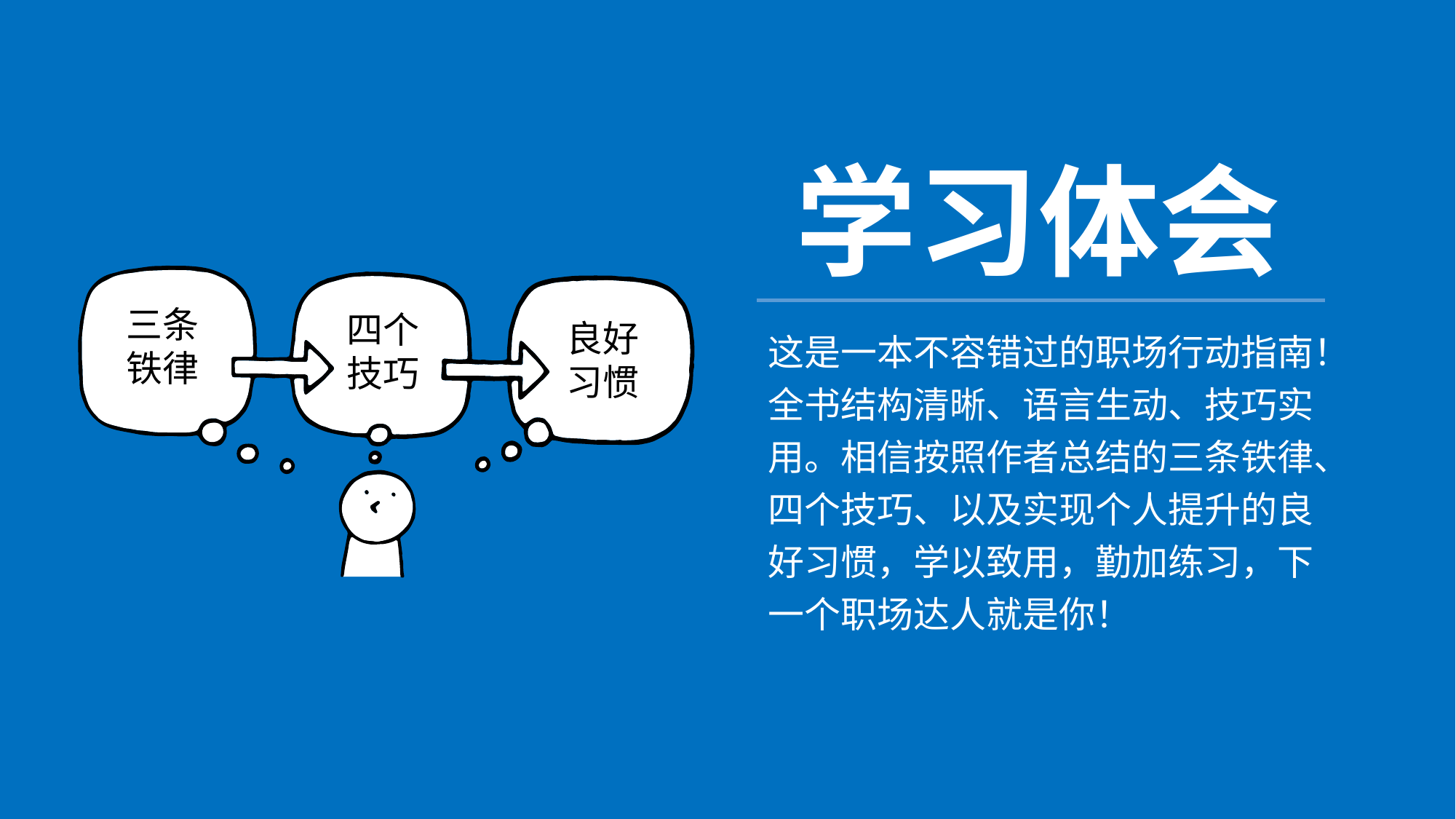

学习体会

三条
铁律
四个
技巧
良好
习惯

这是一本不容错过的职场行动指南！全书结构清晰、语言生动、技巧实用。相信按照作者总结的三条铁律、四个技巧、以及实现个人提升的良好习惯，学以致用，勤加练习，下一个职场达人就是你！